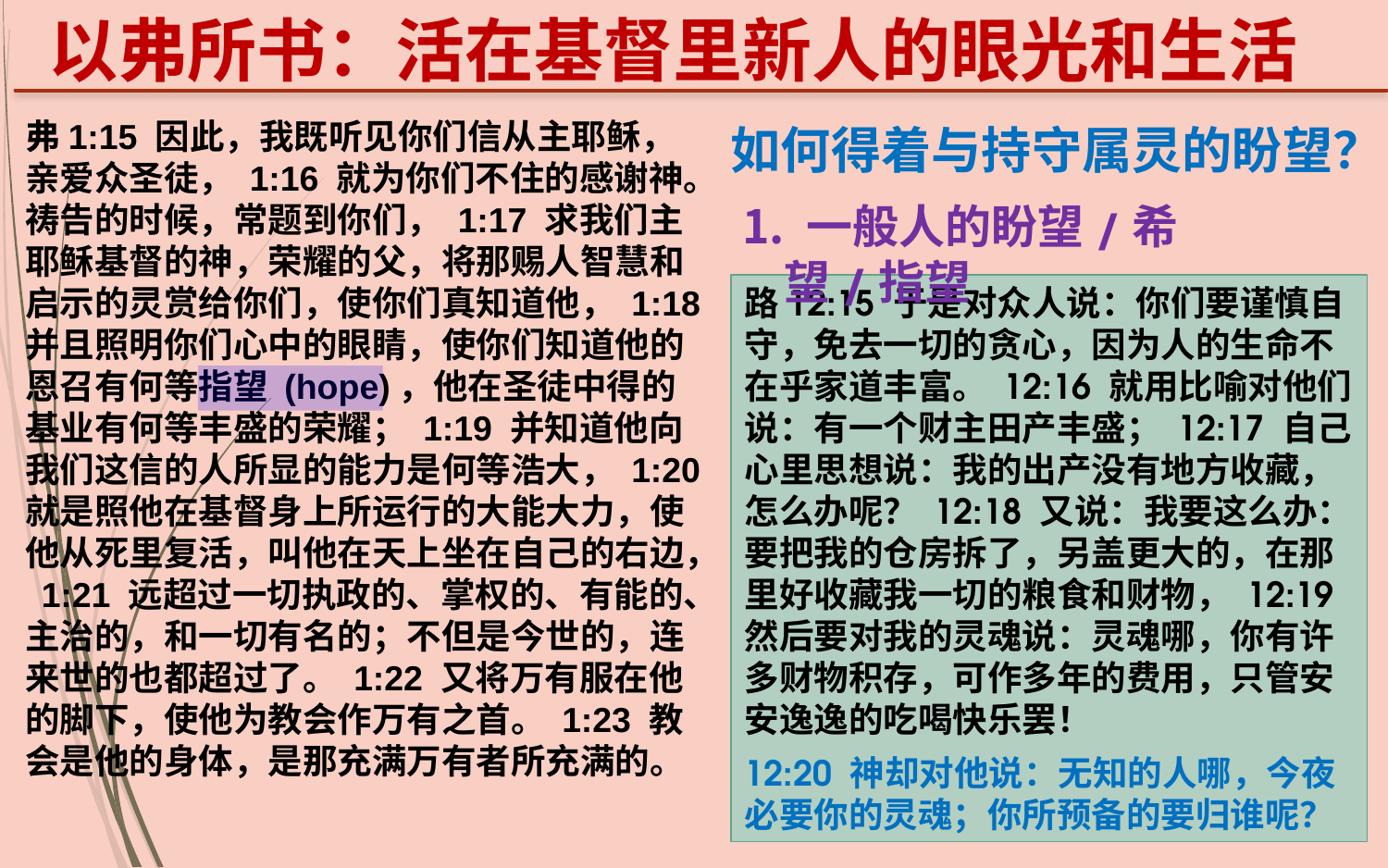

以弗所书：活在基督里新人的眼光和生活
弗1:15 因此，我既听见你们信从主耶稣，亲爱众圣徒， 1:16 就为你们不住的感谢神。祷告的时候，常题到你们， 1:17 求我们主耶稣基督的神，荣耀的父，将那赐人智慧和启示的灵赏给你们，使你们真知道他， 1:18 并且照明你们心中的眼睛，使你们知道他的恩召有何等指望 (hope)，他在圣徒中得的基业有何等丰盛的荣耀； 1:19 并知道他向我们这信的人所显的能力是何等浩大， 1:20 就是照他在基督身上所运行的大能大力，使他从死里复活，叫他在天上坐在自己的右边， 1:21 远超过一切执政的、掌权的、有能的、主治的，和一切有名的；不但是今世的，连来世的也都超过了。 1:22 又将万有服在他的脚下，使他为教会作万有之首。 1:23 教会是他的身体，是那充满万有者所充满的。
如何得着与持守属灵的盼望？
 一般人的盼望/希望/指望
路12:15 于是对众人说：你们要谨慎自守，免去一切的贪心，因为人的生命不在乎家道丰富。 12:16 就用比喻对他们说：有一个财主田产丰盛； 12:17 自己心里思想说：我的出产没有地方收藏，怎么办呢？ 12:18 又说：我要这么办：要把我的仓房拆了，另盖更大的，在那里好收藏我一切的粮食和财物， 12:19 然后要对我的灵魂说：灵魂哪，你有许多财物积存，可作多年的费用，只管安安逸逸的吃喝快乐罢！
12:20 神却对他说：无知的人哪，今夜必要你的灵魂；你所预备的要归谁呢？